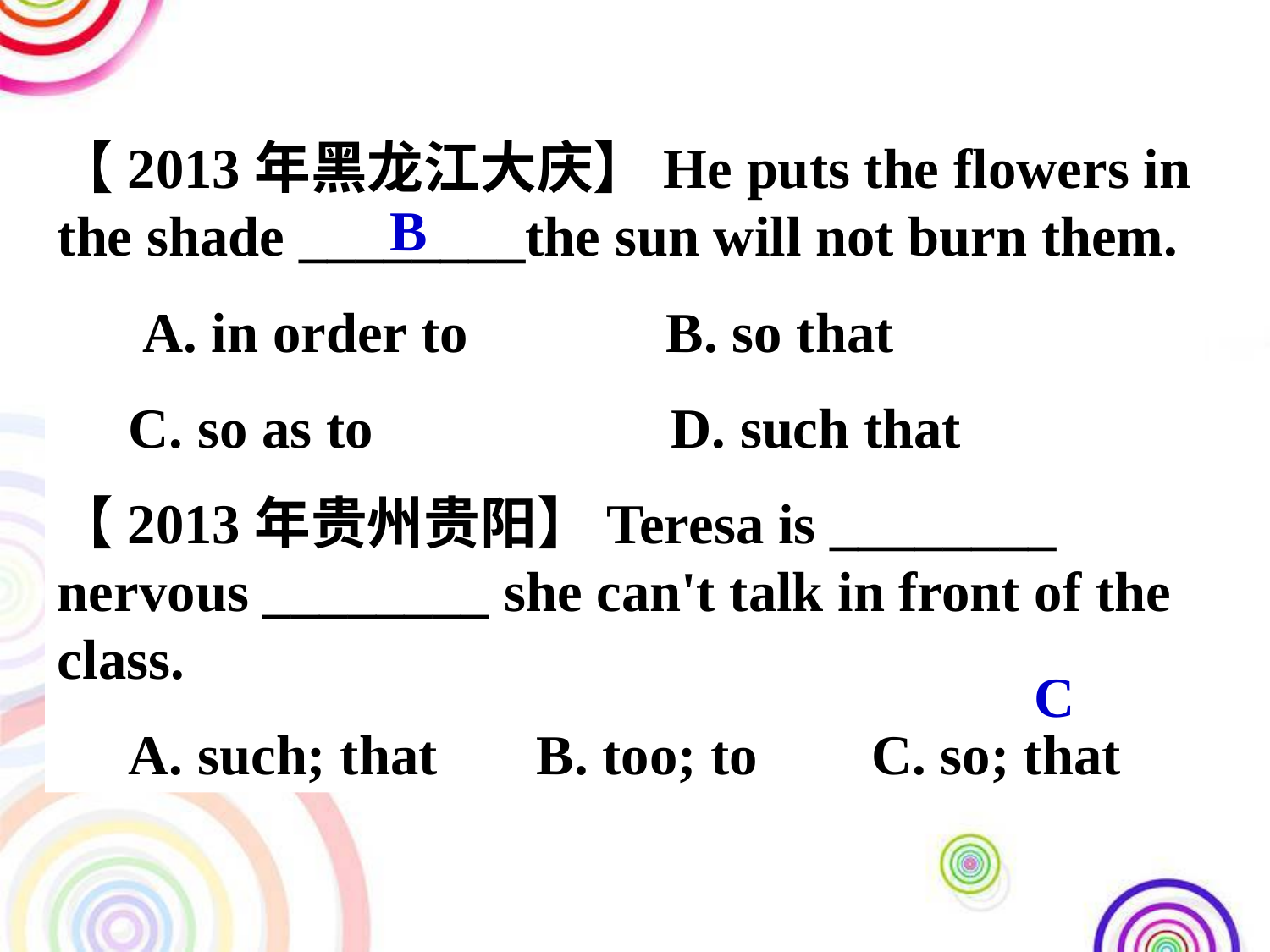

【2013年黑龙江大庆】He puts the flowers in the shade ________the sun will not burn them.
      A. in order to              B. so that
     C. so as to                     D. such that
【2013年贵州贵阳】Teresa is ________ nervous ________ she can't talk in front of the class.
     A. such; that       B. too; to        C. so; that
B
C